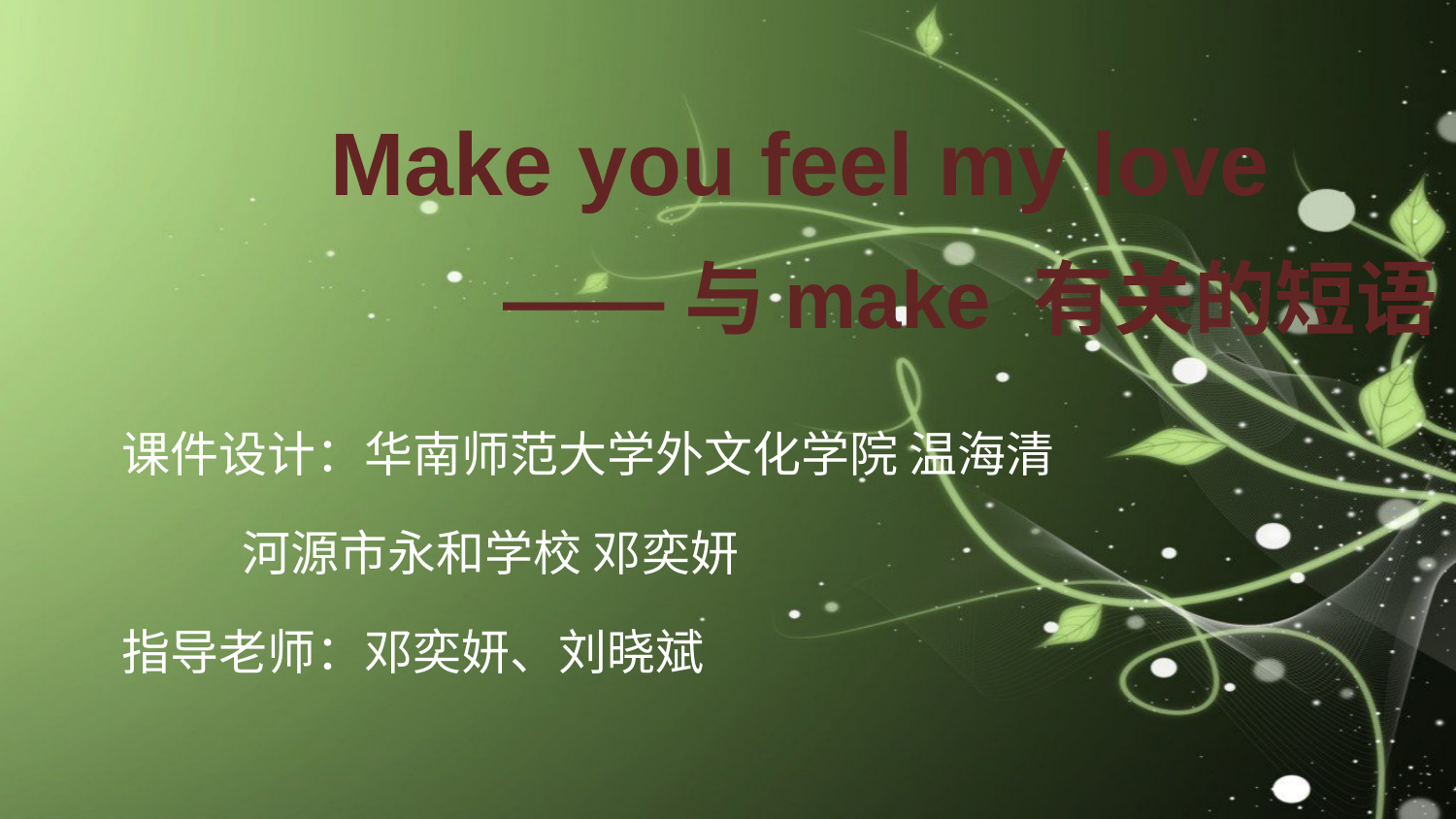

Make you feel my love
——与make 有关的短语
课件设计：华南师范大学外文化学院 温海清
          河源市永和学校 邓奕妍
指导老师：邓奕妍、刘晓斌